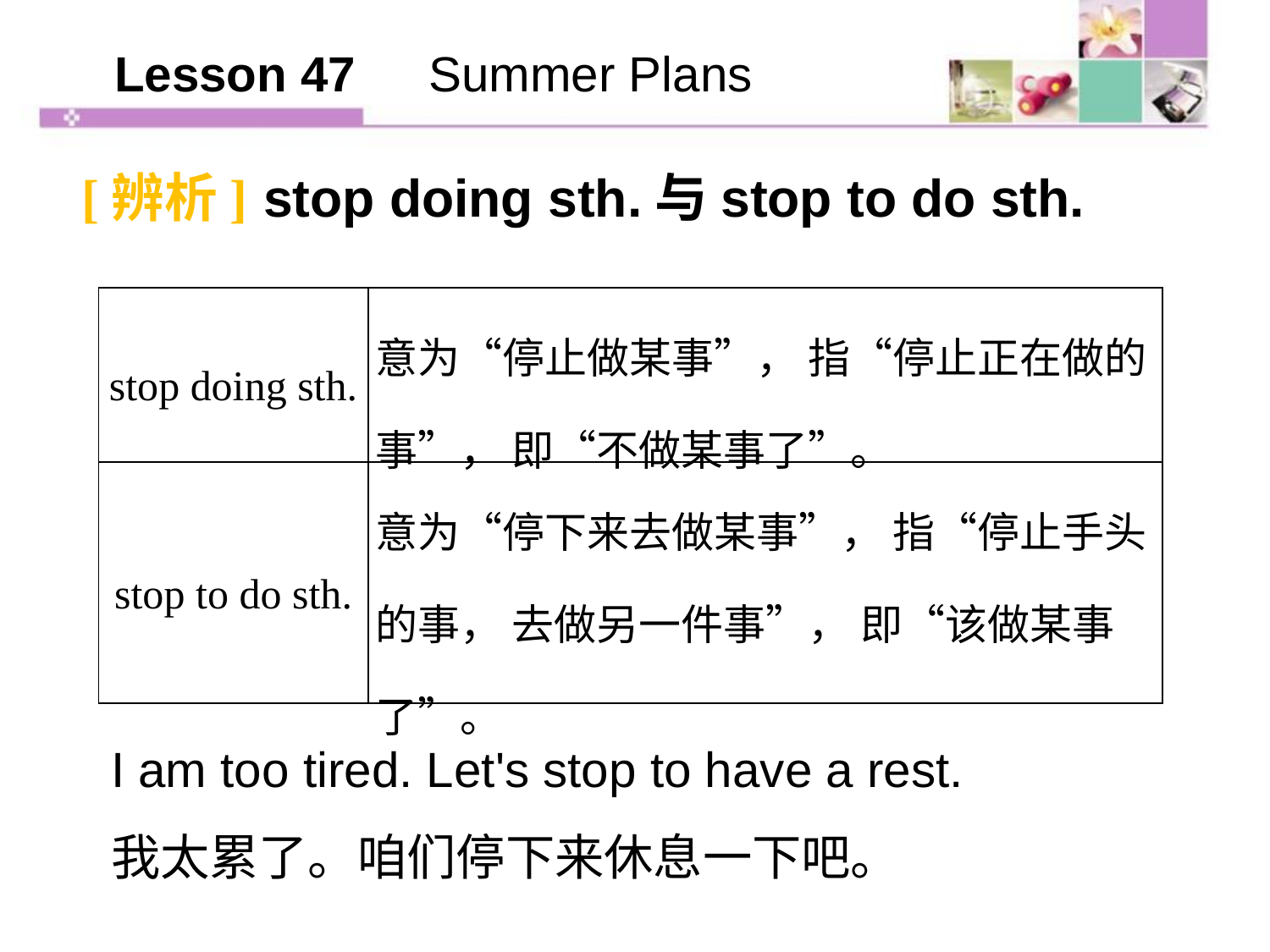

Lesson 47　Summer Plans
[辨析] stop doing sth.与stop to do sth.
| stop doing sth. | 意为“停止做某事”， 指“停止正在做的事”， 即“不做某事了”。 |
| --- | --- |
| stop to do sth. | 意为“停下来去做某事”， 指“停止手头的事， 去做另一件事”， 即“该做某事了”。 |
I am too tired. Let's stop to have a rest.
我太累了。咱们停下来休息一下吧。